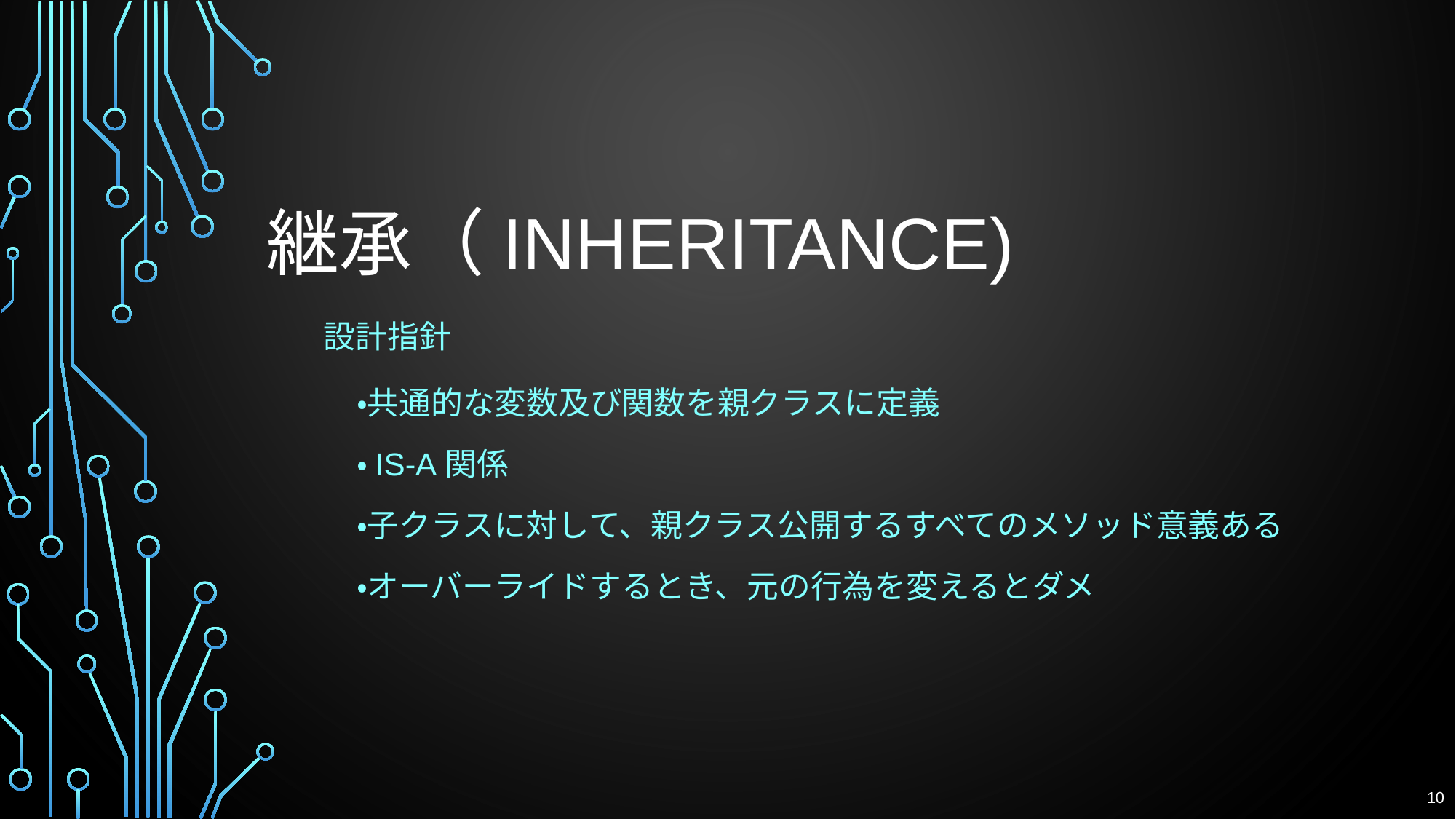

# 継承（inheritance)
設計指針
・共通的な変数及び関数を親クラスに定義
・is-a関係
・子クラスに対して、親クラス公開するすべてのメソッド意義ある
・オーバーライドするとき、元の行為を変えるとダメ

10